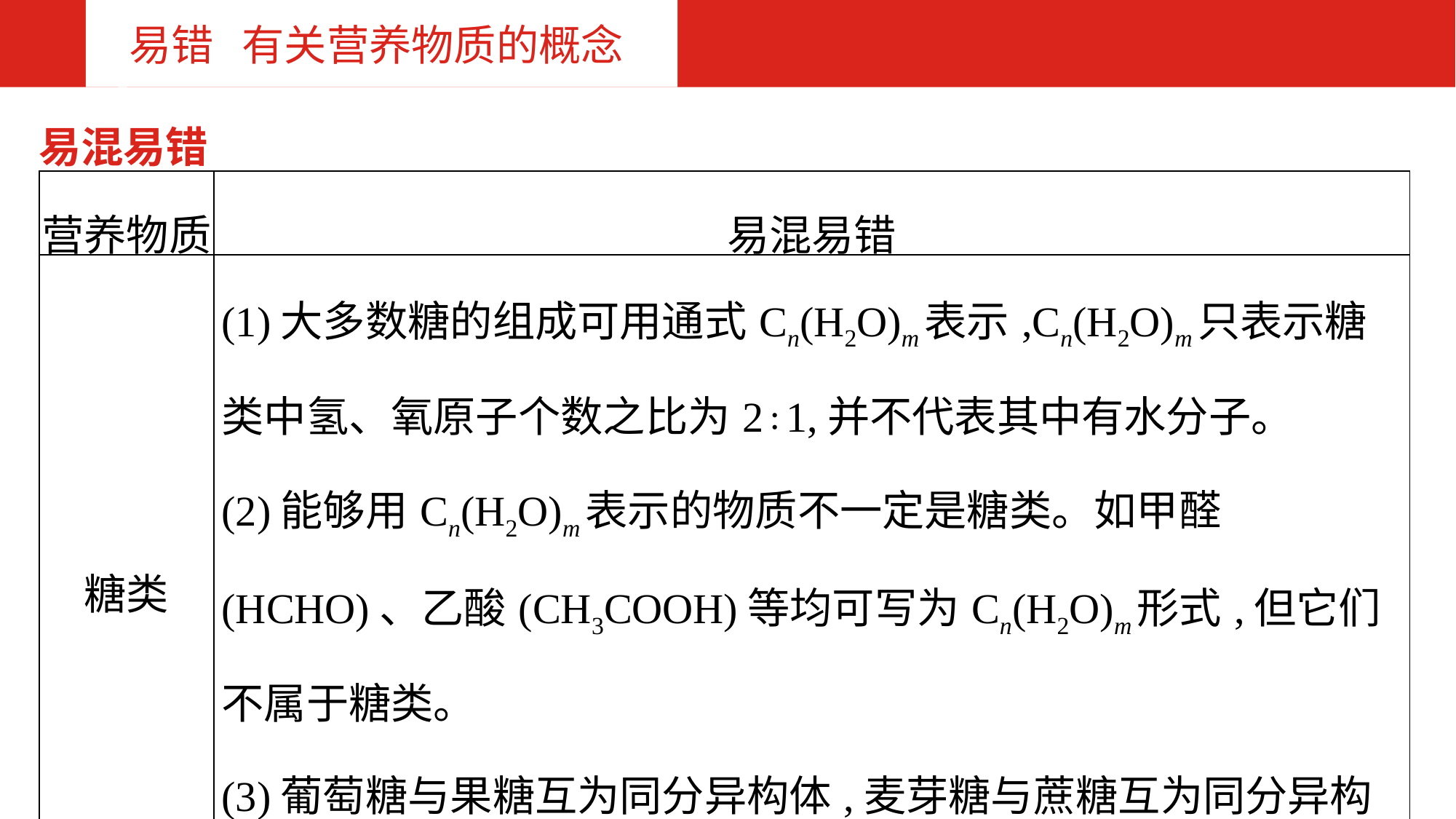

易错   有关营养物质的概念

易混易错
| 营养物质 | 易混易错 |
| --- | --- |
| 糖类 | (1)大多数糖的组成可用通式Cn(H2O)m表示,Cn(H2O)m只表示糖类中氢、氧原子个数之比为2∶1,并不代表其中有水分子。 (2)能够用Cn(H2O)m表示的物质不一定是糖类。如甲醛(HCHO)、乙酸(CH3COOH)等均可写为Cn(H2O)m形式,但它们不属于糖类。 (3)葡萄糖与果糖互为同分异构体,麦芽糖与蔗糖互为同分异构体,而淀粉和纤维素不互为同分异构体,因为二者分子式中n值不同,即分子式不同。 |